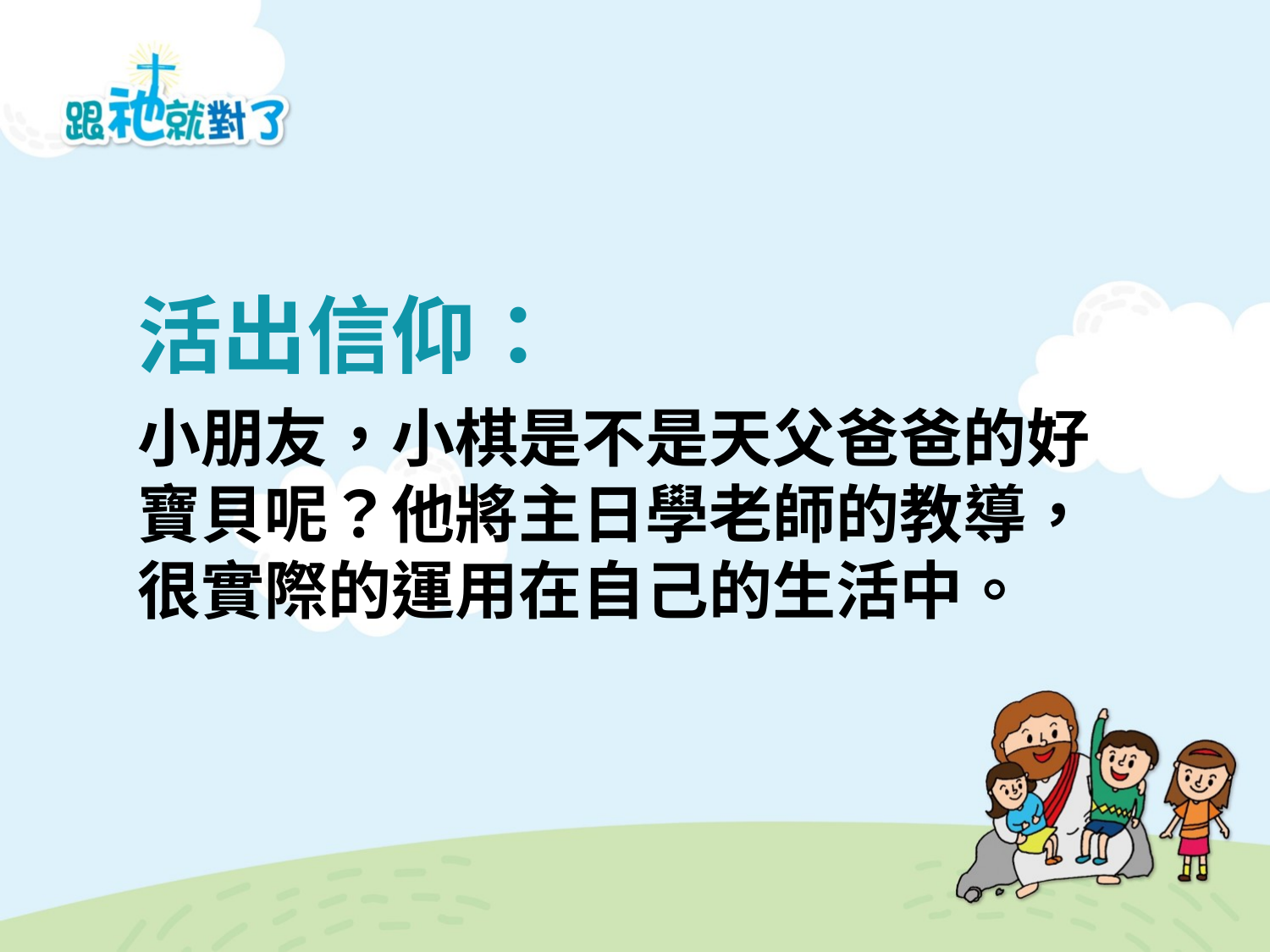

活出信仰：
小朋友，小棋是不是天父爸爸的好寶貝呢？他將主日學老師的教導，很實際的運用在自己的生活中。